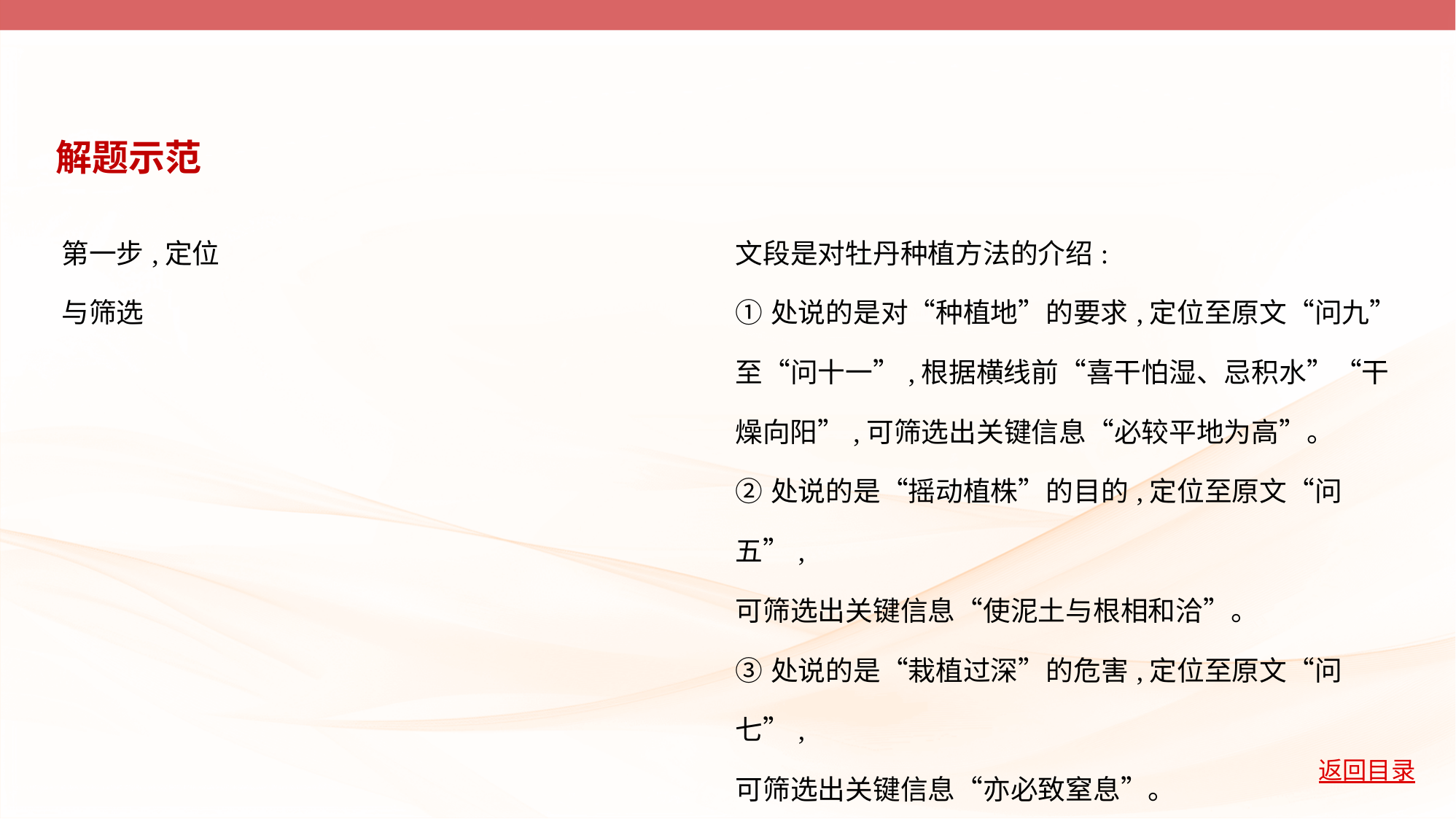

解题示范
| 第一步,定位 与筛选 | 文段是对牡丹种植方法的介绍: ①处说的是对“种植地”的要求,定位至原文“问九” 至“问十一”,根据横线前“喜干怕湿、忌积水”“干 燥向阳”,可筛选出关键信息“必较平地为高”。 ②处说的是“摇动植株”的目的,定位至原文“问五”, 可筛选出关键信息“使泥土与根相和洽”。 ③处说的是“栽植过深”的危害,定位至原文“问七”, 可筛选出关键信息“亦必致窒息”。 |
| --- | --- |